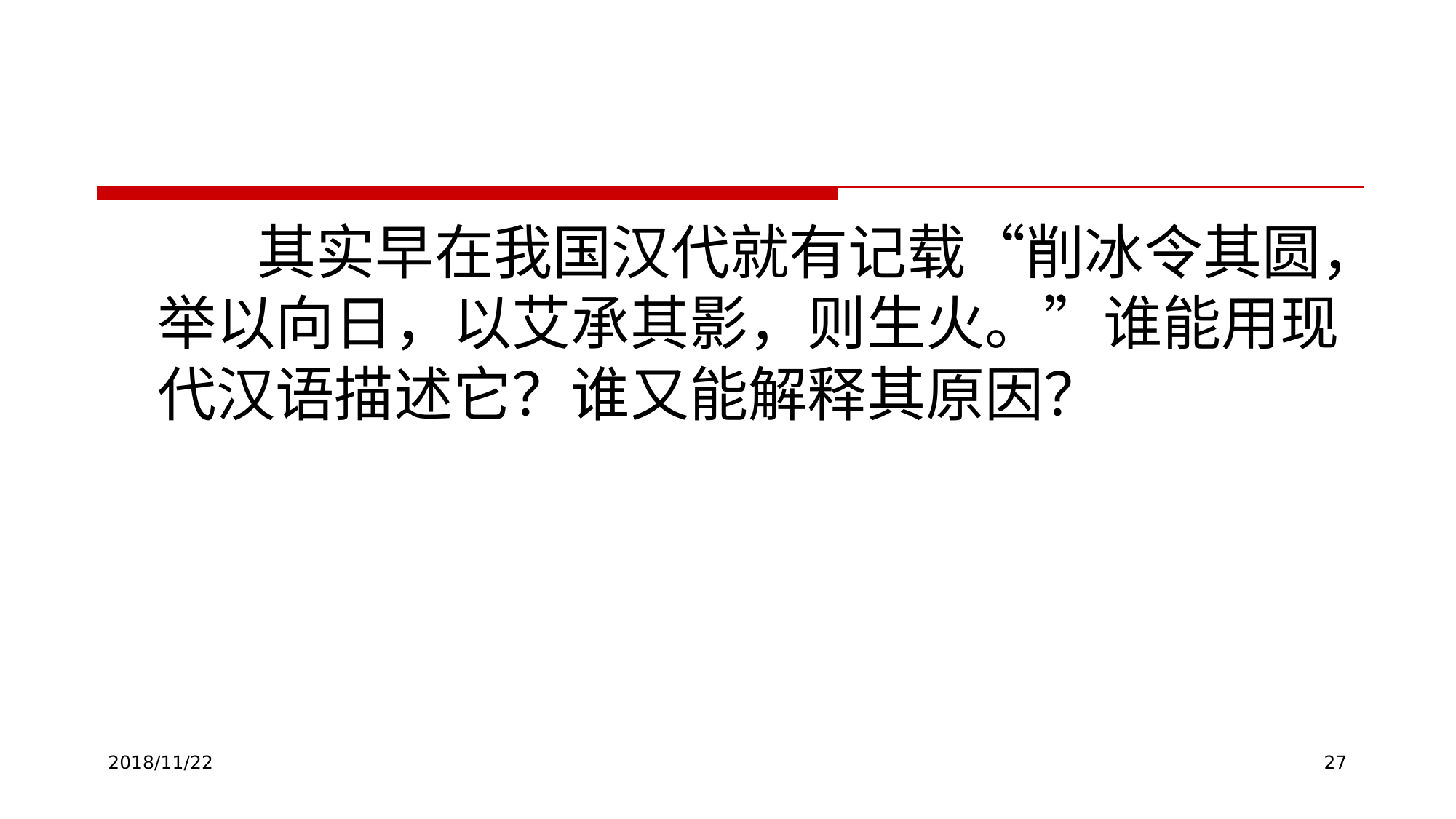

其实早在我国汉代就有记载“削冰令其圆，举以向日，以艾承其影，则生火。”谁能用现代汉语描述它？谁又能解释其原因？
2018/11/22
27